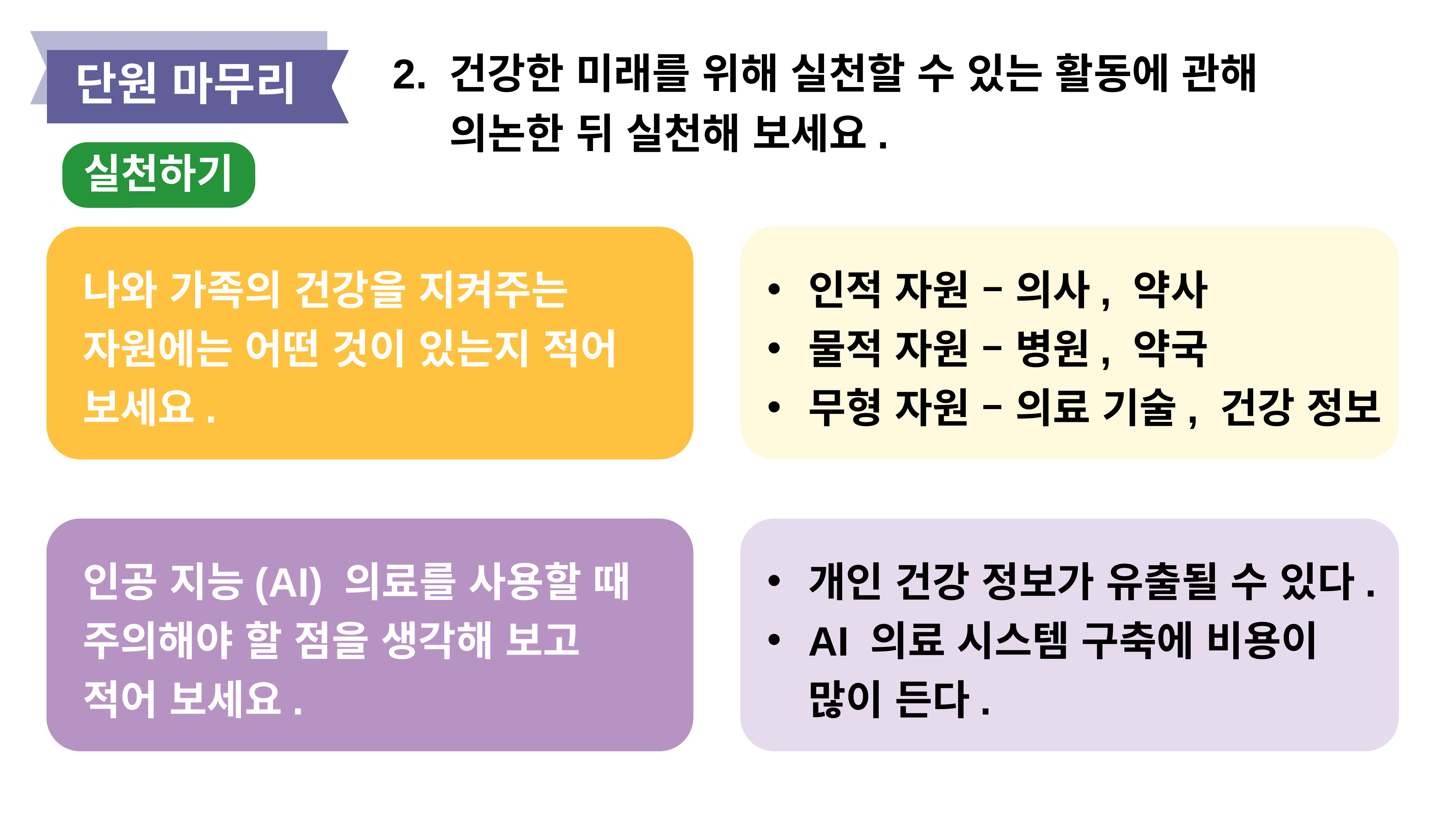

단원 마무리
2. 건강한 미래를 위해 실천할 수 있는 활동에 관해
    의논한 뒤 실천해 보세요.

실천하기

나와 가족의 건강을 지켜주는 자원에는 어떤 것이 있는지 적어 보세요.

인적 자원 – 의사, 약사
물적 자원 – 병원, 약국
무형 자원 – 의료 기술, 건강 정보

인공 지능(AI) 의료를 사용할 때 주의해야 할 점을 생각해 보고 적어 보세요.

개인 건강 정보가 유출될 수 있다.
AI 의료 시스템 구축에 비용이 많이 든다.